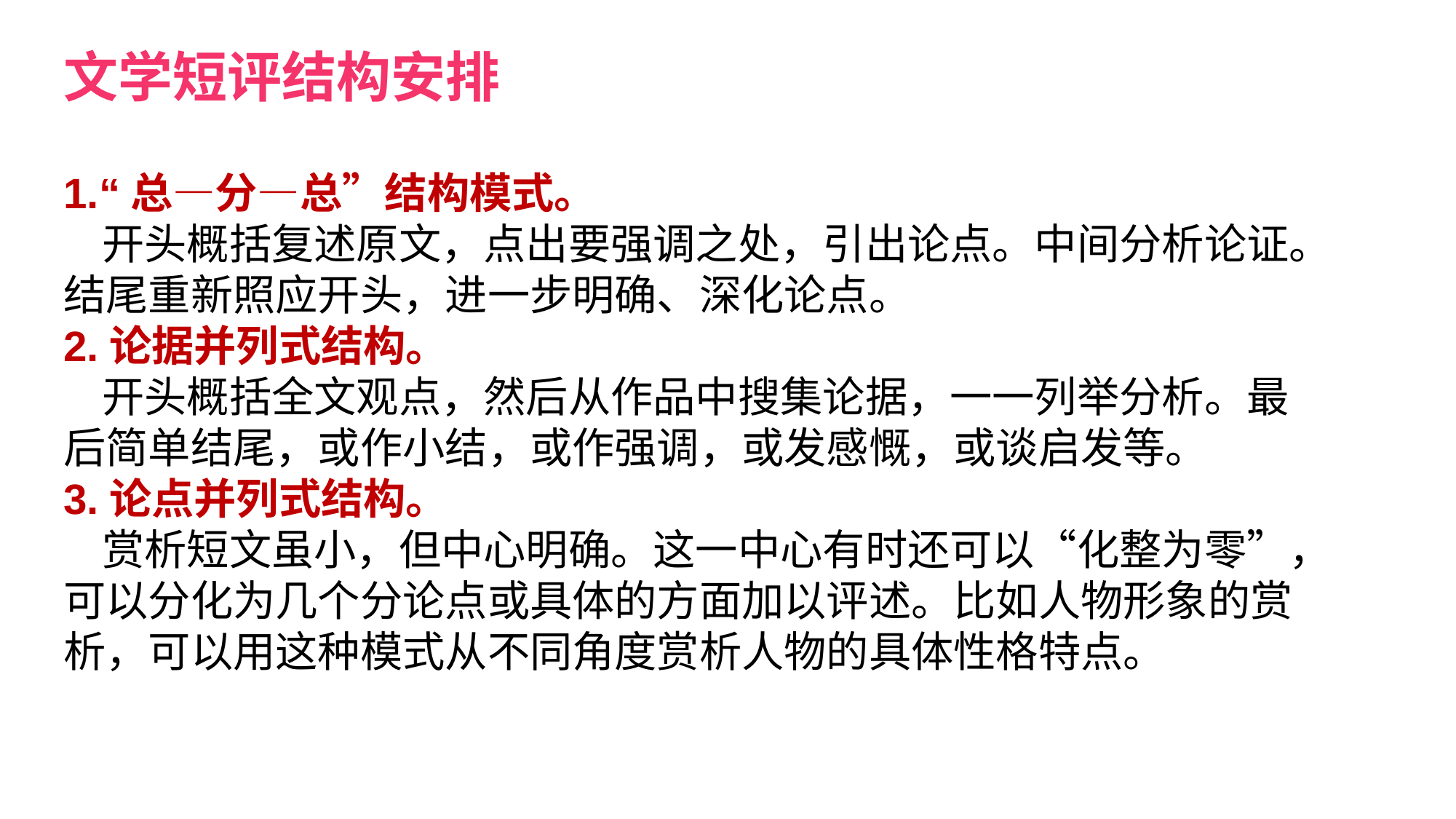

文学短评结构安排
1.“总—分—总”结构模式。
   开头概括复述原文，点出要强调之处，引出论点。中间分析论证。结尾重新照应开头，进一步明确、深化论点。
2.论据并列式结构。
   开头概括全文观点，然后从作品中搜集论据，一一列举分析。最后简单结尾，或作小结，或作强调，或发感慨，或谈启发等。
3.论点并列式结构。
   赏析短文虽小，但中心明确。这一中心有时还可以“化整为零”，可以分化为几个分论点或具体的方面加以评述。比如人物形象的赏析，可以用这种模式从不同角度赏析人物的具体性格特点。